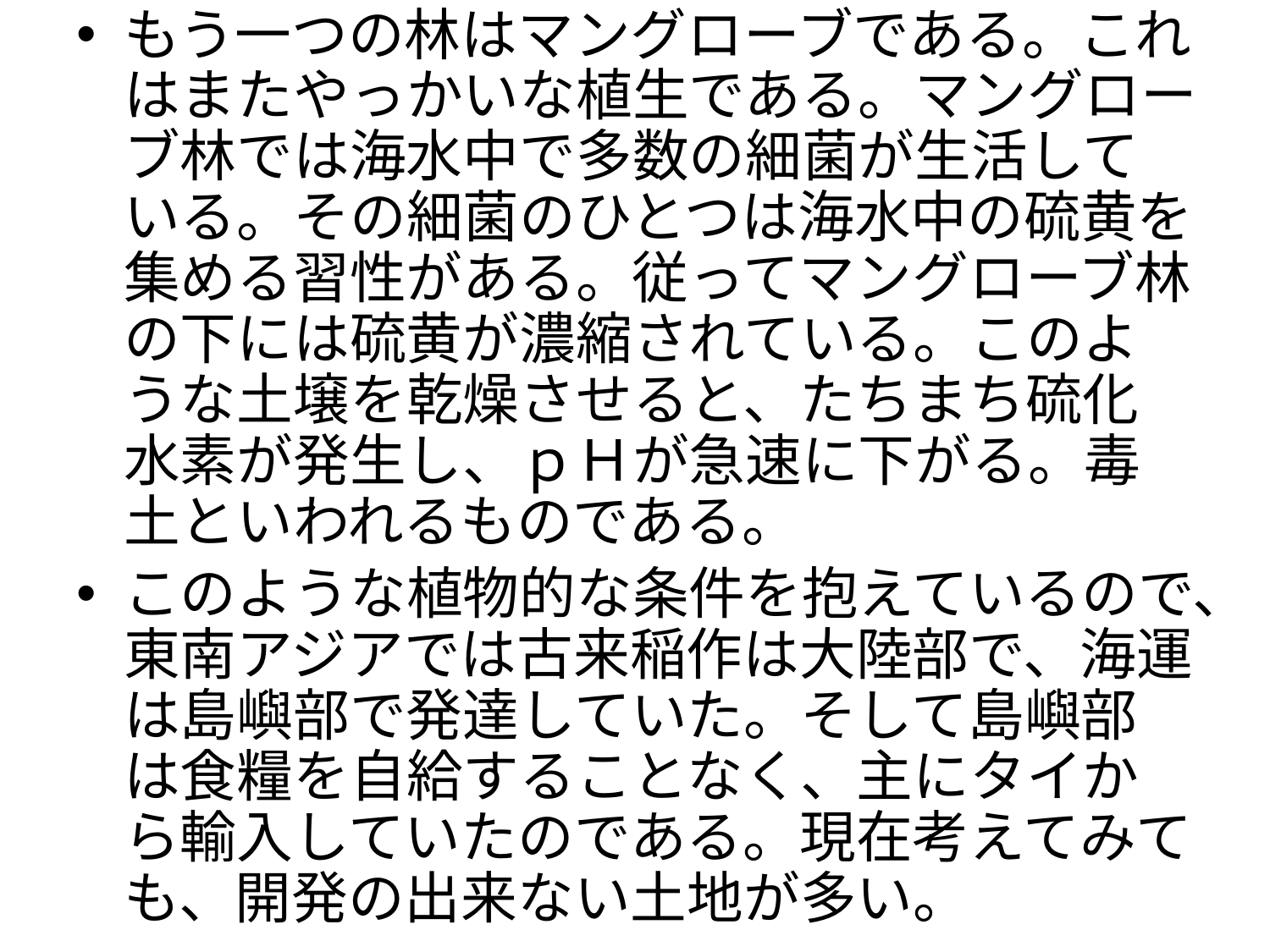

もう一つの林はマングローブである。これはまたやっかいな植生である。マングローブ林では海水中で多数の細菌が生活している。その細菌のひとつは海水中の硫黄を集める習性がある。従ってマングローブ林の下には硫黄が濃縮されている。このような土壌を乾燥させると、たちまち硫化水素が発生し、ｐＨが急速に下がる。毒土といわれるものである。
このような植物的な条件を抱えているので、東南アジアでは古来稲作は大陸部で、海運は島嶼部で発達していた。そして島嶼部は食糧を自給することなく、主にタイから輸入していたのである。現在考えてみても、開発の出来ない土地が多い。